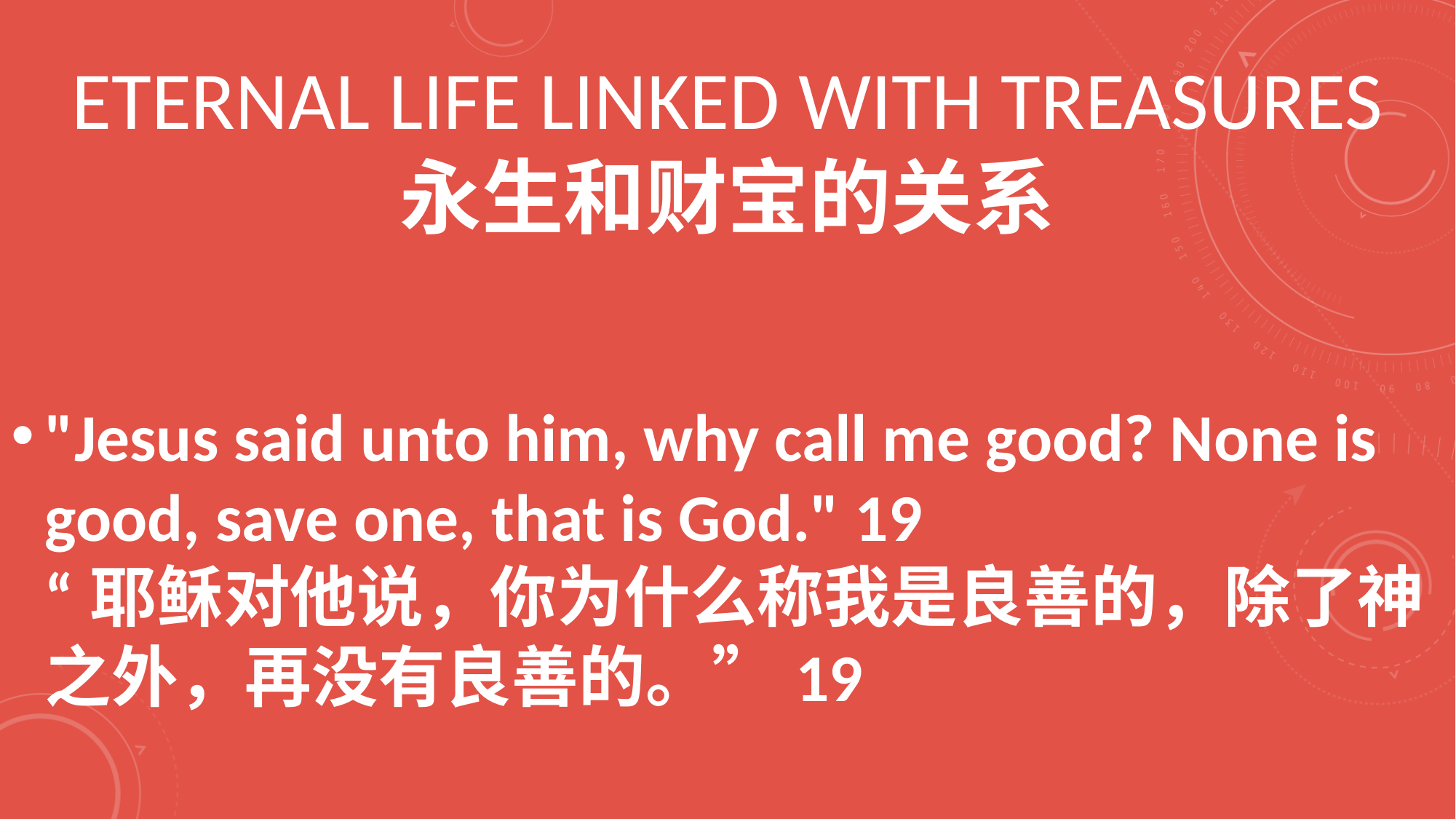

# ETERNAL LIFE LINKED WITH TREASURES 永生和财宝的关系
"Jesus said unto him, why call me good? None is good, save one, that is God." 19                                   “耶稣对他说，你为什么称我是良善的，除了神之外，再没有良善的。”19